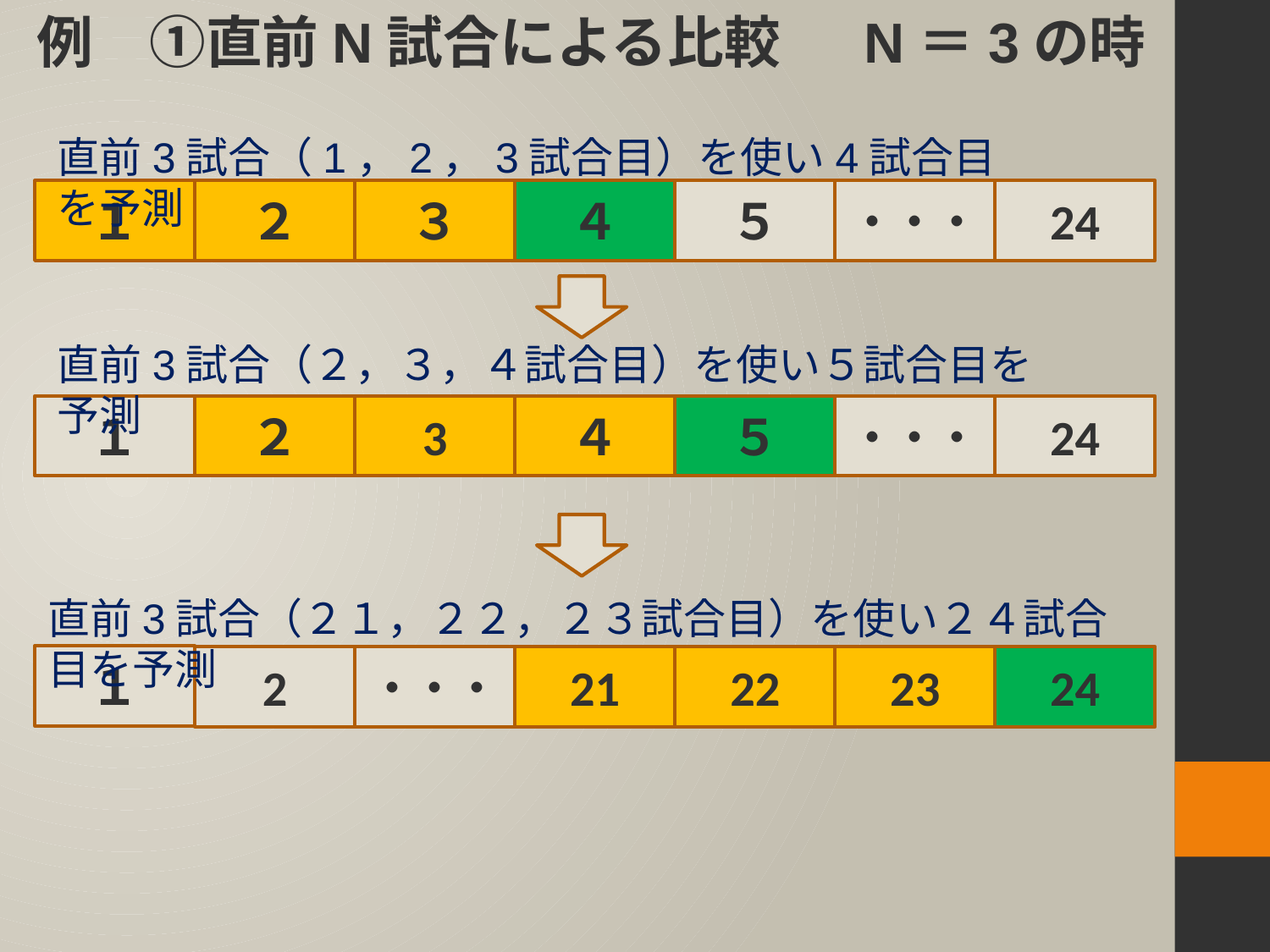

例　①直前N試合による比較　 N＝3の時

直前3試合（1，2，3試合目）を使い4試合目を予測
１
２
３
４
５
・・・
24

直前3試合（２，３，４試合目）を使い５試合目を予測
１
２
3
４
５
・・・
24

直前3試合（２１，２２，２３試合目）を使い２４試合目を予測
１
2
・・・
21
22
23
24